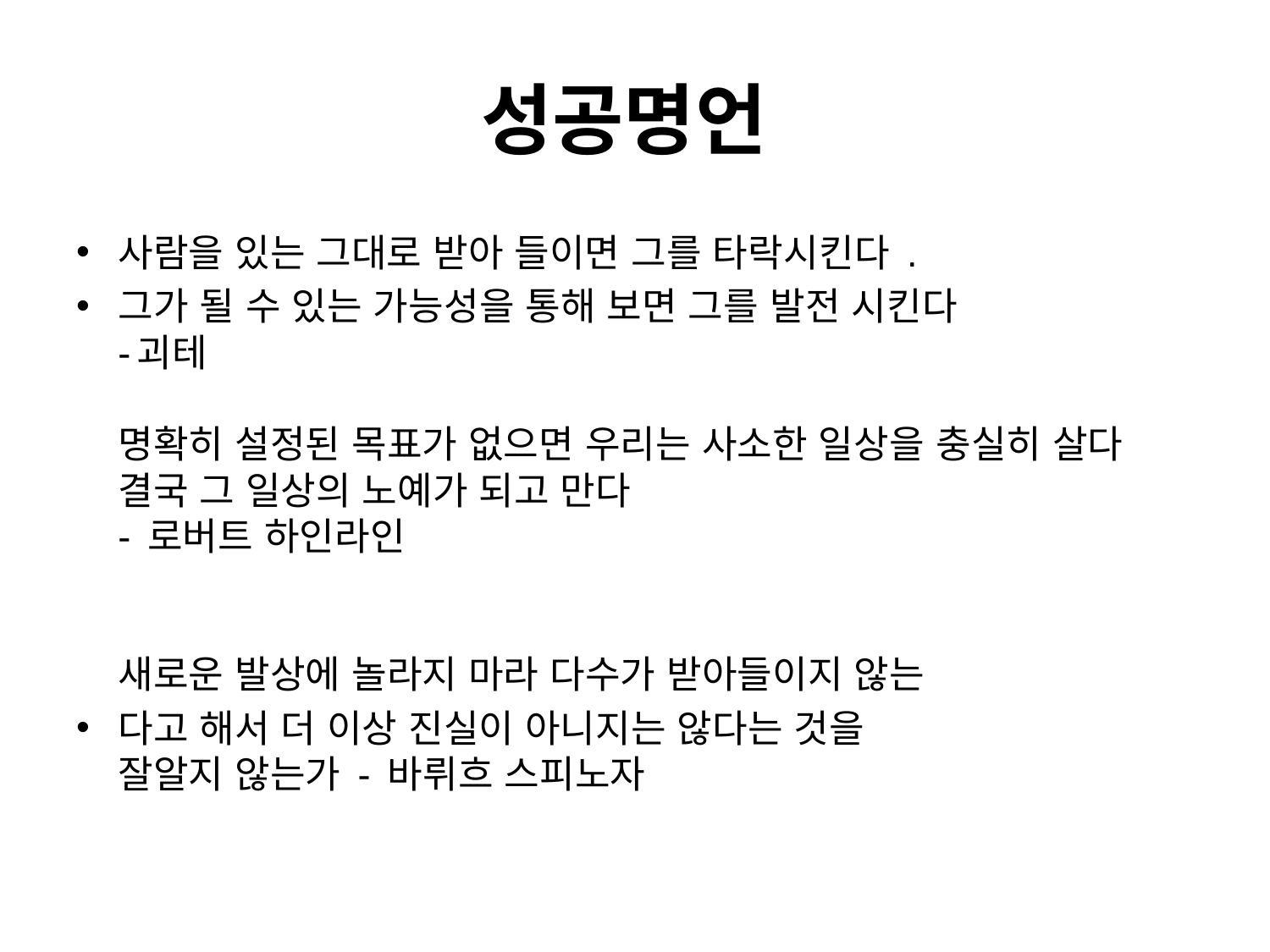

# 성공명언
사람을 있는 그대로 받아 들이면 그를 타락시킨다 .
그가 될 수 있는 가능성을 통해 보면 그를 발전 시킨다
-괴테
명확히 설정된 목표가 없으면 우리는 사소한 일상을 충실히 살다 결국 그 일상의 노예가 되고 만다
- 로버트 하인라인
새로운 발상에 놀라지 마라 다수가 받아들이지 않는
다고 해서 더 이상 진실이 아니지는 않다는 것을
잘알지 않는가 - 바뤼흐 스피노자